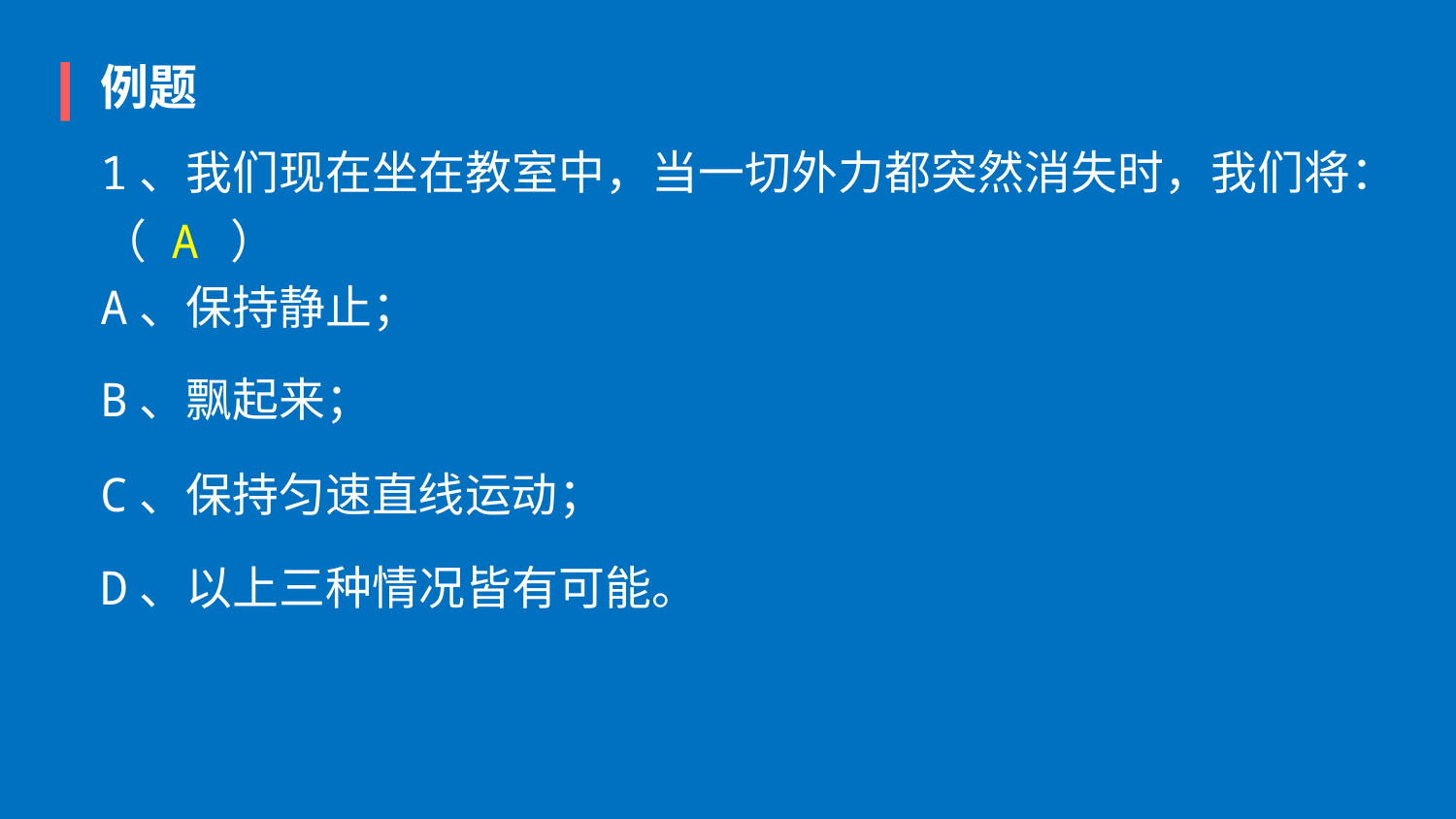

例题

1、我们现在坐在教室中，当一切外力都突然消失时，我们将：（        ）
A
A、保持静止；
B、飘起来；
C、保持匀速直线运动；
D、以上三种情况皆有可能。